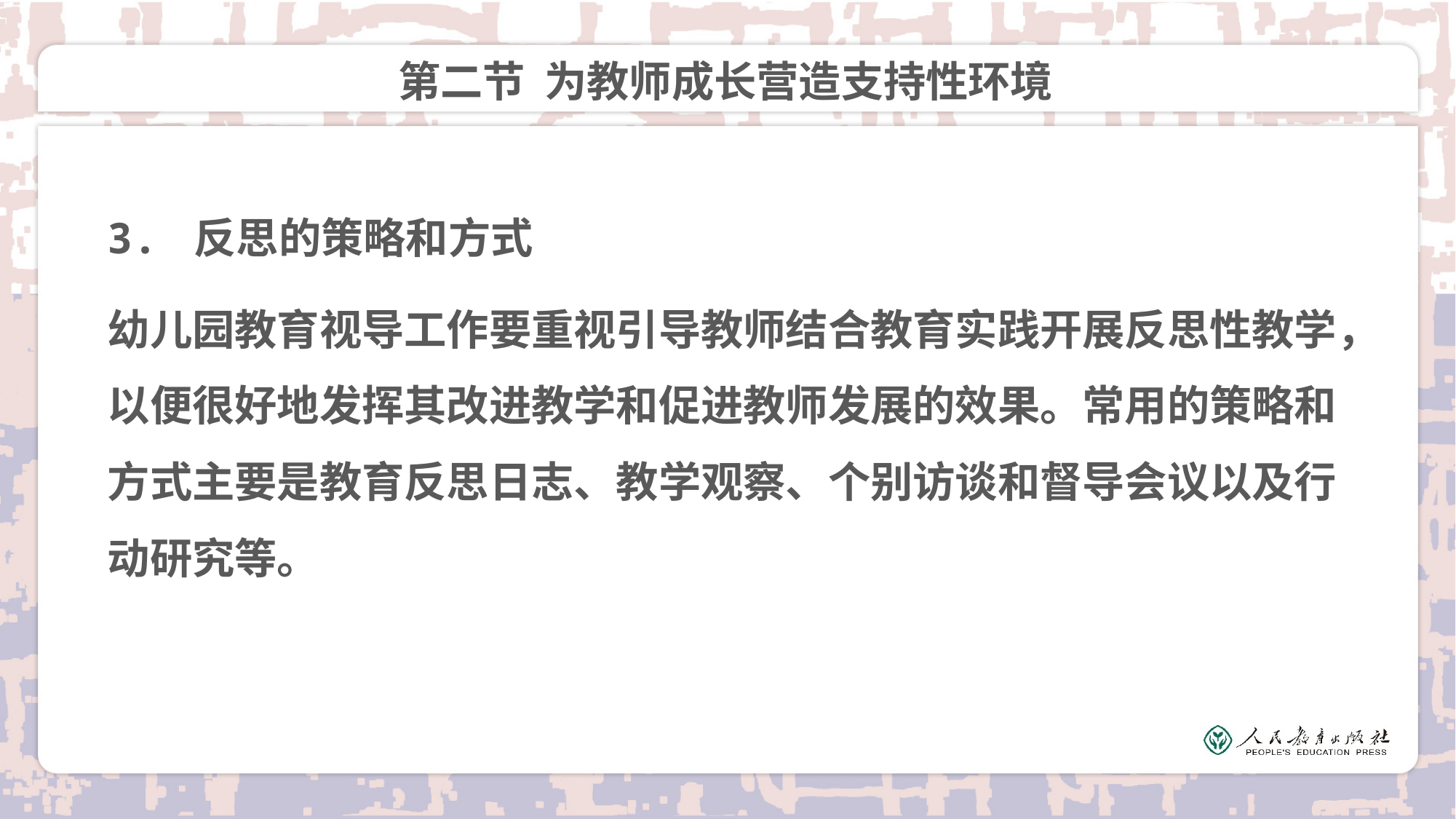

# 第二节  为教师成长营造支持性环境
3. 反思的策略和方式
幼儿园教育视导工作要重视引导教师结合教育实践开展反思性教学，以便很好地发挥其改进教学和促进教师发展的效果。常用的策略和方式主要是教育反思日志、教学观察、个别访谈和督导会议以及行动研究等。